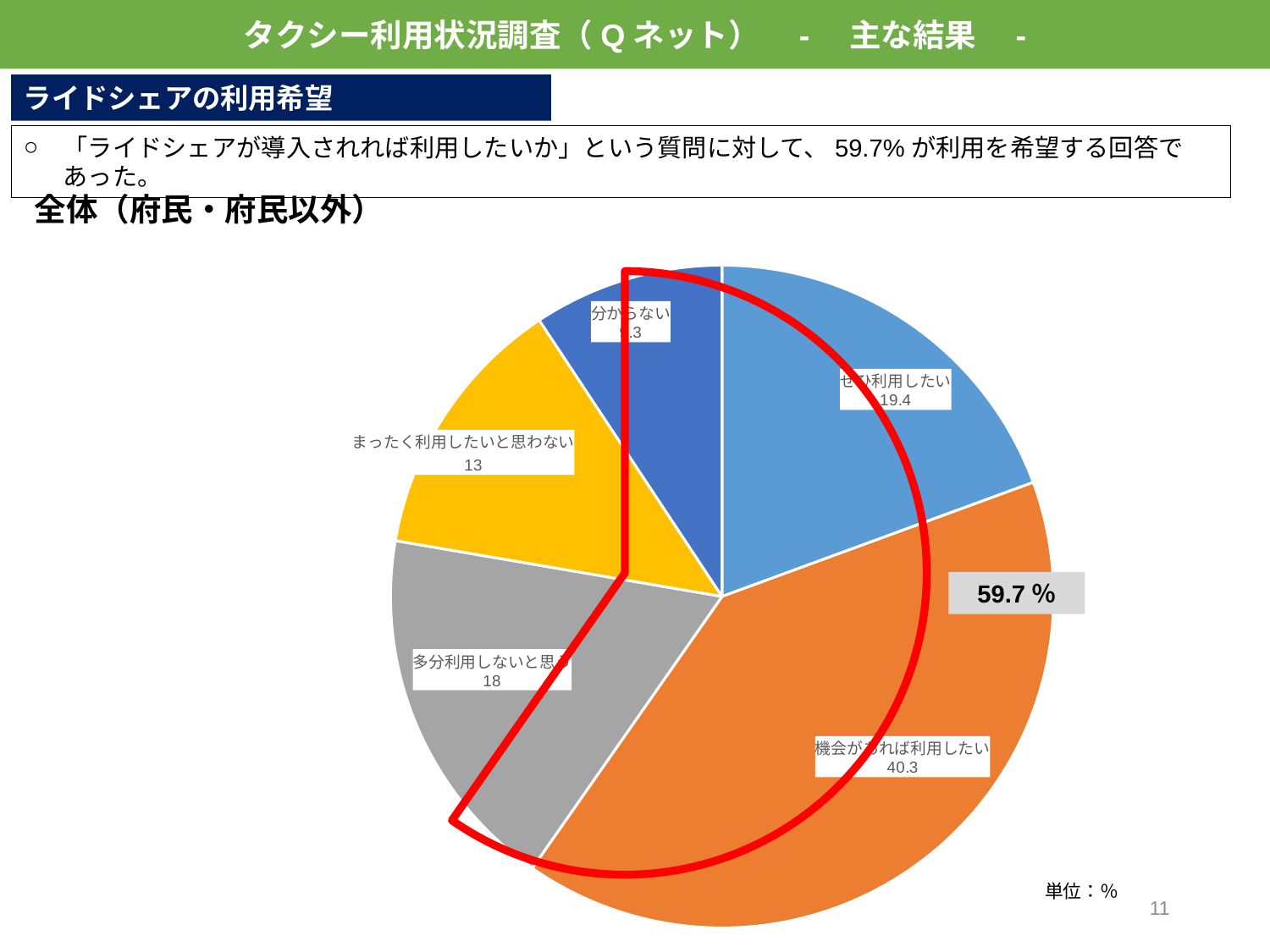

タクシー利用状況調査（Qネット）　-　主な結果　-
ライドシェアの利用希望
「ライドシェアが導入されれば利用したいか」という質問に対して、59.7%が利用を希望する回答であった。
全体（府民・府民以外）

### Chart

| Category |  |
|---|---|
| ぜひ利用したい | 19.400000000000002 |
| 機会があれば利用したい | 40.300000000000004 |
| 多分、利用しないと思う | 18.0 |
| まったく利用したいと思わない | 13.0 |
| 分からない | 9.3 |

### Chart

| Category |  |
|---|---|
| ぜひ利用したい | 59.7 |
| 機会があれば利用したい | 40.3 |
59.7％
単位：％
11